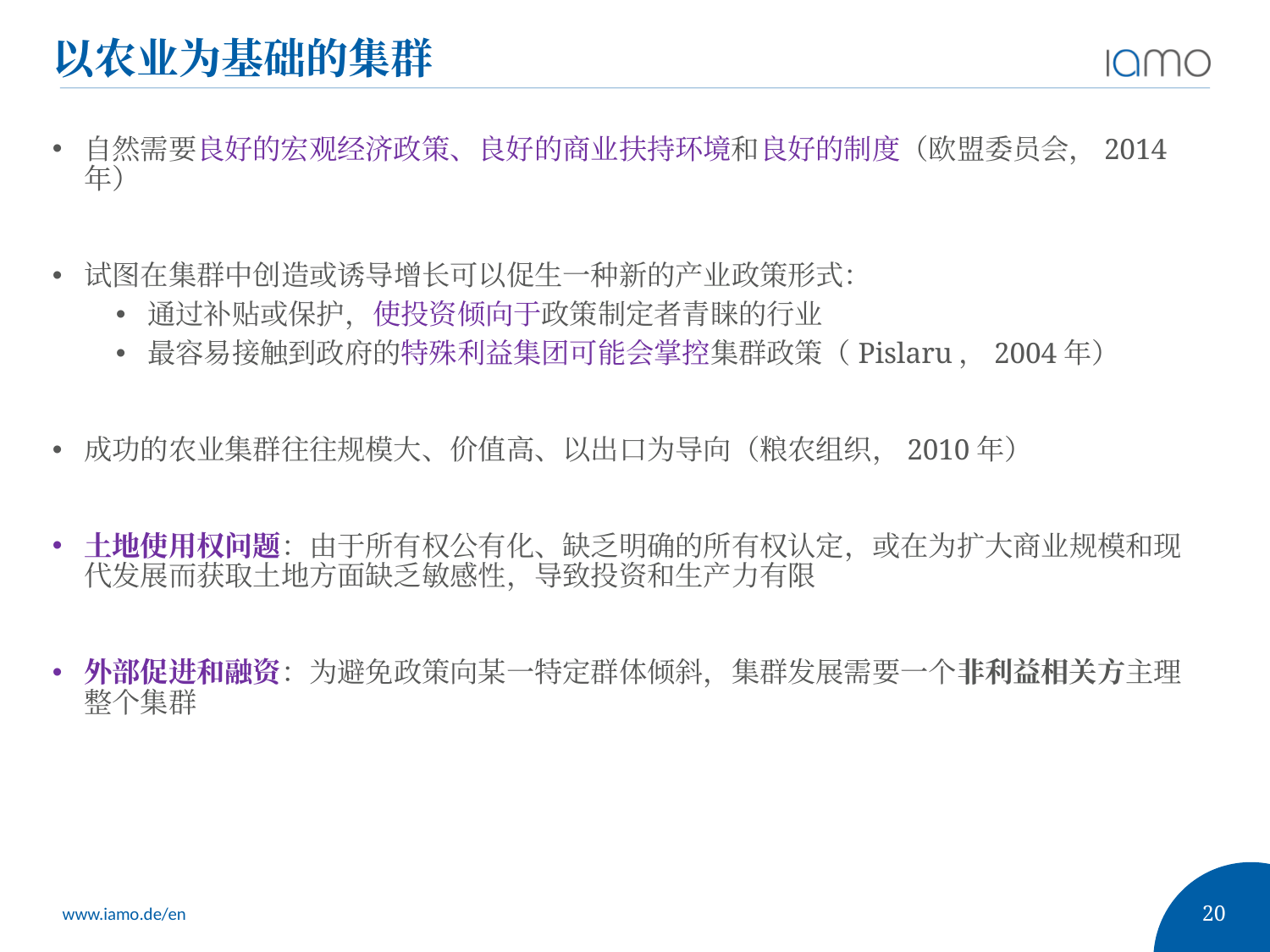

以农业为基础的集群
自然需要良好的宏观经济政策、良好的商业扶持环境和良好的制度（欧盟委员会，2014年）

试图在集群中创造或诱导增长可以促生一种新的产业政策形式：
通过补贴或保护，使投资倾向于政策制定者青睐的行业
最容易接触到政府的特殊利益集团可能会掌控集群政策（Pislaru，2004年）

成功的农业集群往往规模大、价值高、以出口为导向（粮农组织，2010年）

土地使用权问题：由于所有权公有化、缺乏明确的所有权认定，或在为扩大商业规模和现代发展而获取土地方面缺乏敏感性，导致投资和生产力有限

外部促进和融资：为避免政策向某一特定群体倾斜，集群发展需要一个非利益相关方主理整个集群
20